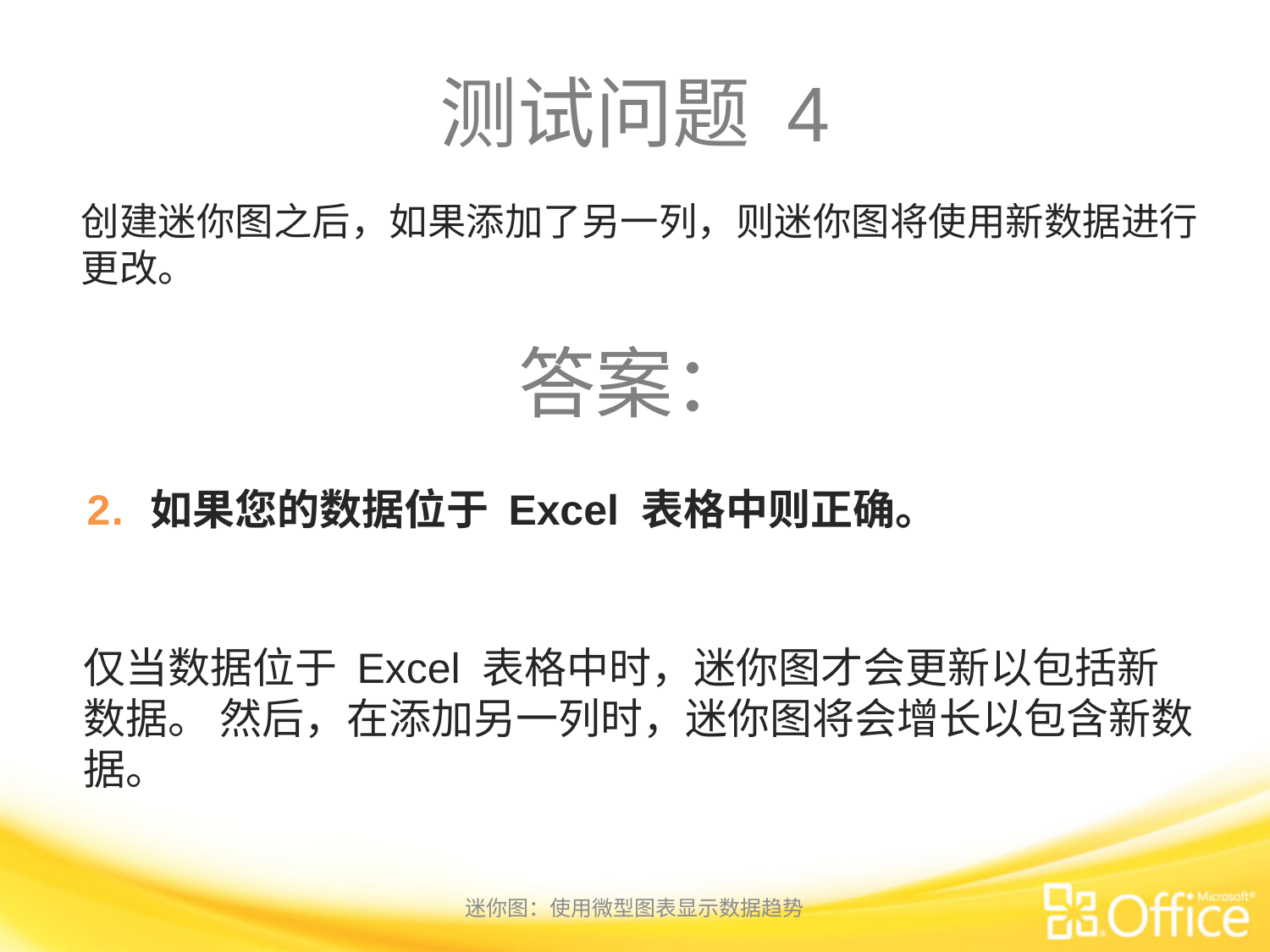

# 测试问题 4
创建迷你图之后，如果添加了另一列，则迷你图将使用新数据进行更改。
答案：
如果您的数据位于 Excel 表格中则正确。
仅当数据位于 Excel 表格中时，迷你图才会更新以包括新数据。 然后，在添加另一列时，迷你图将会增长以包含新数据。
迷你图：使用微型图表显示数据趋势